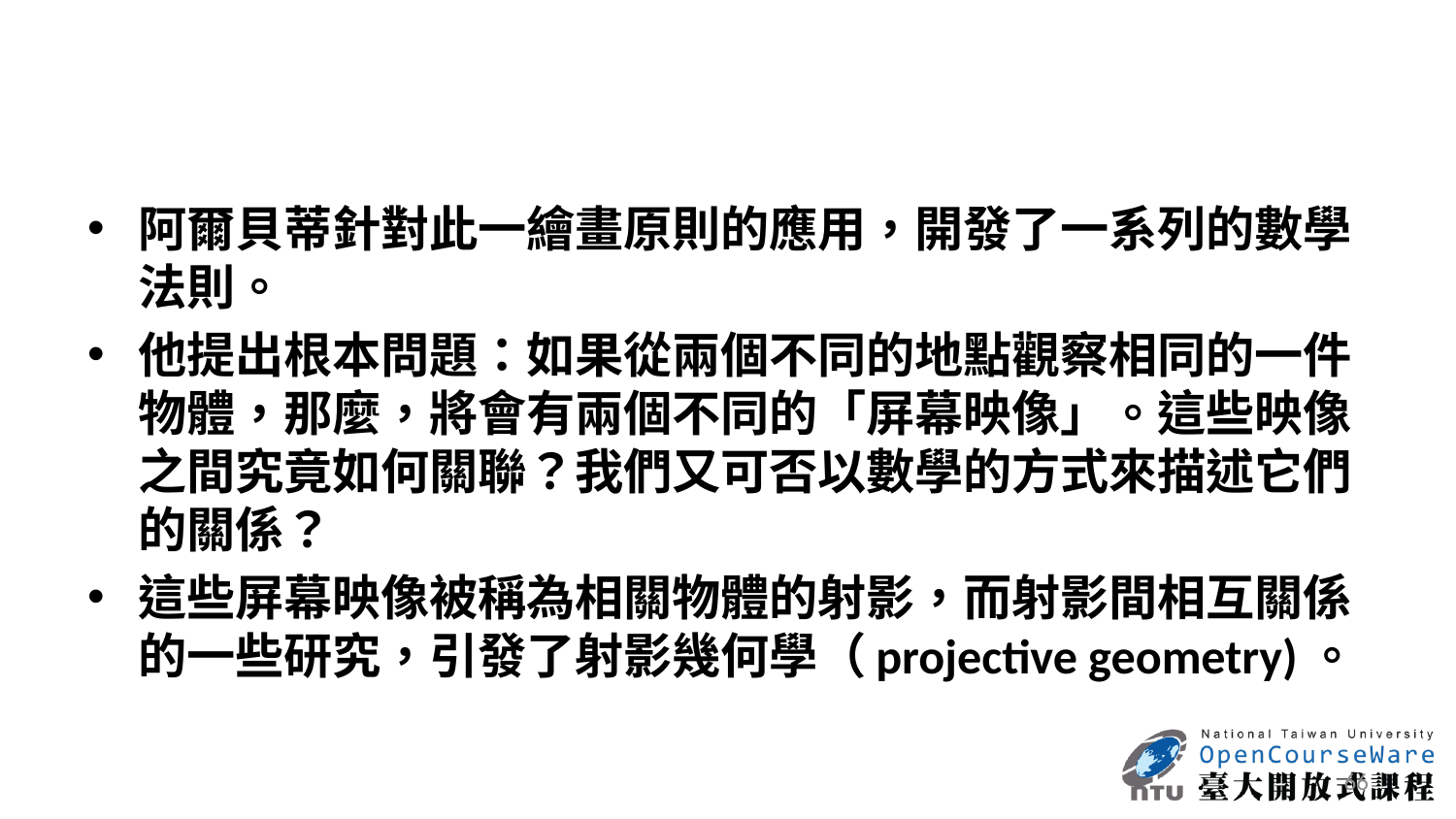

阿爾貝蒂針對此一繪畫原則的應用，開發了一系列的數學法則。
他提出根本問題：如果從兩個不同的地點觀察相同的一件物體，那麼，將會有兩個不同的「屏幕映像」。這些映像之間究竟如何關聯？我們又可否以數學的方式來描述它們的關係？
這些屏幕映像被稱為相關物體的射影，而射影間相互關係的一些研究，引發了射影幾何學（projective geometry)。
66